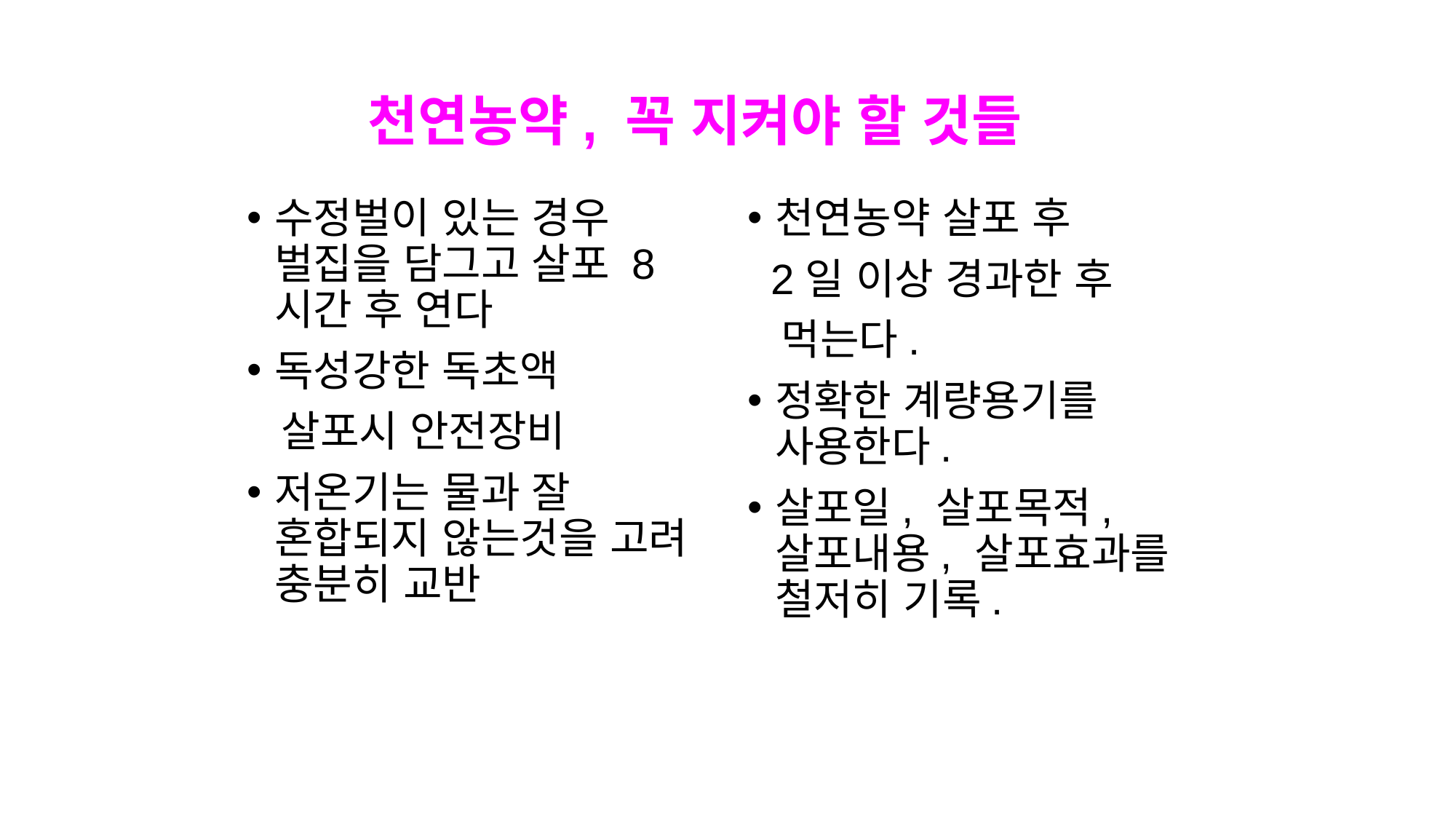

천연농약, 꼭 지켜야 할 것들
수정벌이 있는 경우 벌집을 담그고 살포 8시간 후 연다
독성강한 독초액
  살포시 안전장비
저온기는 물과 잘 혼합되지 않는것을 고려 충분히 교반
천연농약 살포 후
  2일 이상 경과한 후
  먹는다.
정확한 계량용기를 사용한다.
살포일, 살포목적,살포내용, 살포효과를 철저히 기록.